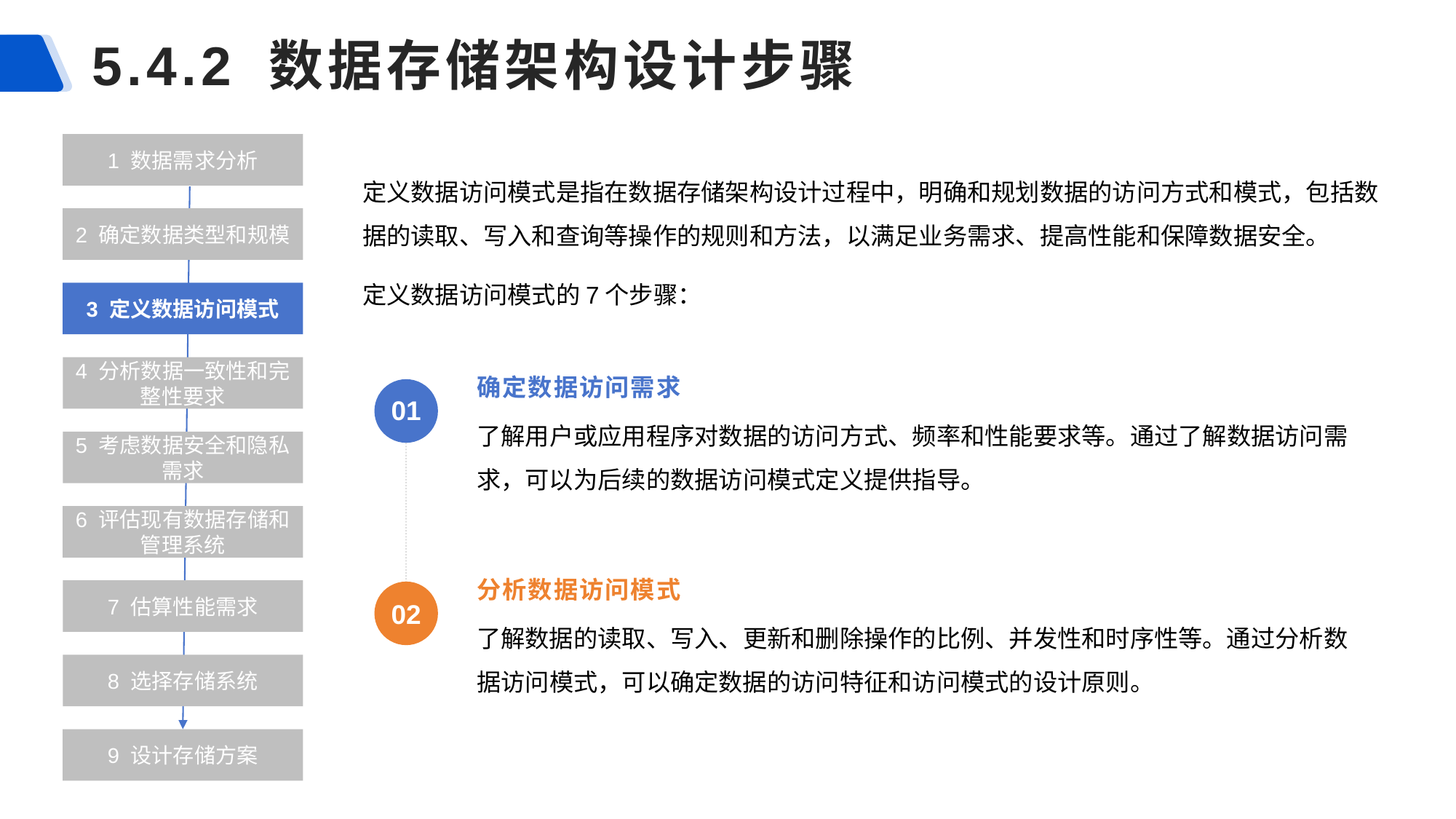

# 5.4.2 数据存储架构设计步骤
1 数据需求分析
定义数据访问模式是指在数据存储架构设计过程中，明确和规划数据的访问方式和模式，包括数据的读取、写入和查询等操作的规则和方法，以满足业务需求、提高性能和保障数据安全。
定义数据访问模式的7个步骤：
2 确定数据类型和规模
3 定义数据访问模式
确定数据访问需求
4 分析数据一致性和完整性要求

01
了解用户或应用程序对数据的访问方式、频率和性能要求等。通过了解数据访问需求，可以为后续的数据访问模式定义提供指导。
5 考虑数据安全和隐私需求
6 评估现有数据存储和管理系统
分析数据访问模式
7 估算性能需求

02
了解数据的读取、写入、更新和删除操作的比例、并发性和时序性等。通过分析数据访问模式，可以确定数据的访问特征和访问模式的设计原则。
8 选择存储系统
9 设计存储方案